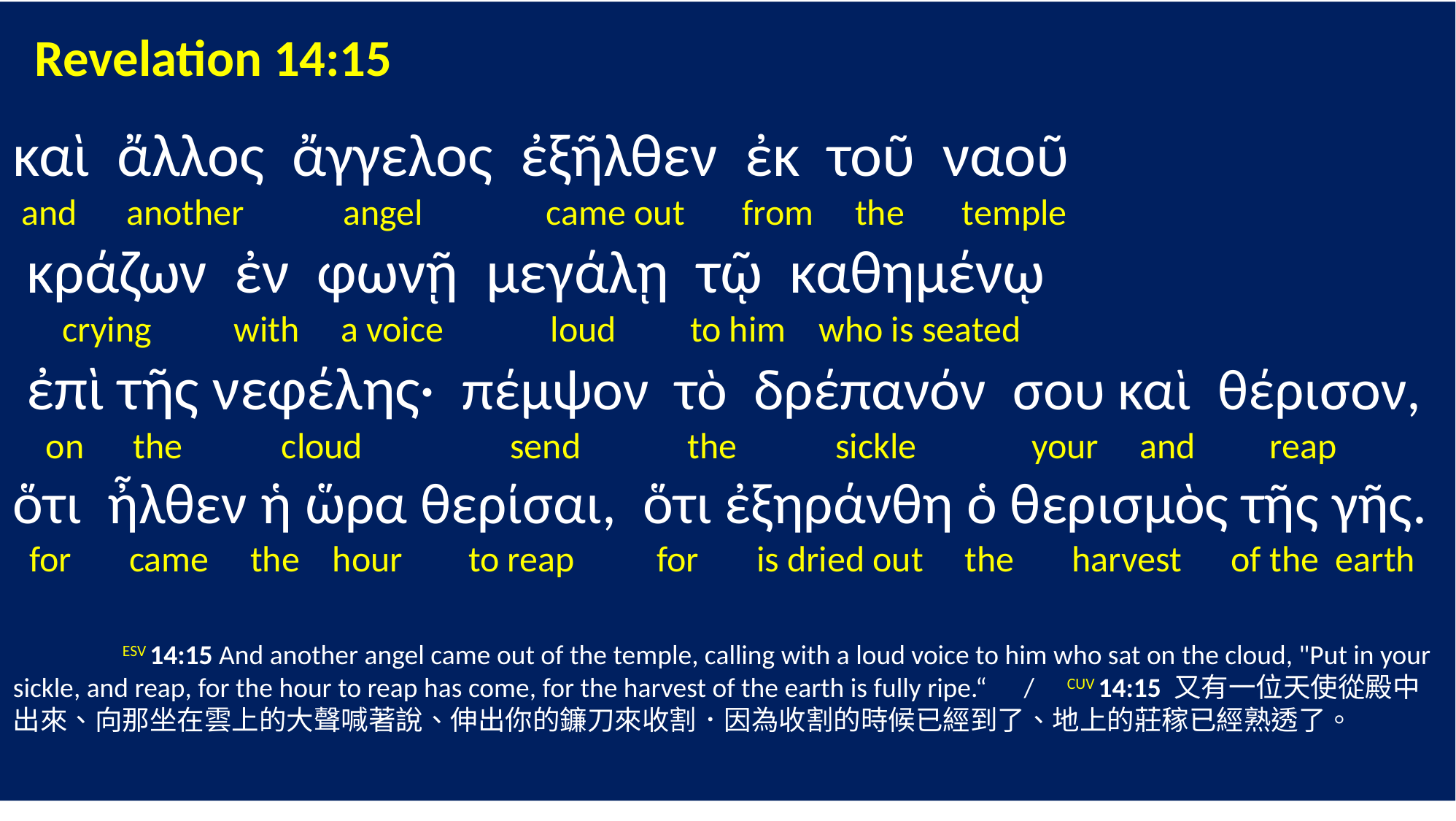

Revelation 14:15

καὶ  ἄλλος  ἄγγελος  ἐξῆλθεν  ἐκ  τοῦ  ναοῦ
 and      another            angel               came out       from     the       temple
 κράζων  ἐν  φωνῇ  μεγάλῃ  τῷ  καθημένῳ
      crying          with     a voice             loud         to him    who is seated
 ἐπὶ τῆς νεφέλης·  πέμψον  τὸ  δρέπανόν  σου καὶ  θέρισον,
    on      the            cloud                  send             the            sickle              your     and         reap
ὅτι  ἦλθεν ἡ ὥρα θερίσαι,  ὅτι ἐξηράνθη ὁ θερισμὸς τῆς γῆς.
  for       came     the    hour        to reap          for       is dried out     the       harvest      of the  earth

	ESV 14:15 And another angel came out of the temple, calling with a loud voice to him who sat on the cloud, "Put in your sickle, and reap, for the hour to reap has come, for the harvest of the earth is fully ripe.“      /     CUV 14:15 又有一位天使從殿中出來、向那坐在雲上的大聲喊著說、伸出你的鐮刀來收割．因為收割的時候已經到了、地上的莊稼已經熟透了。